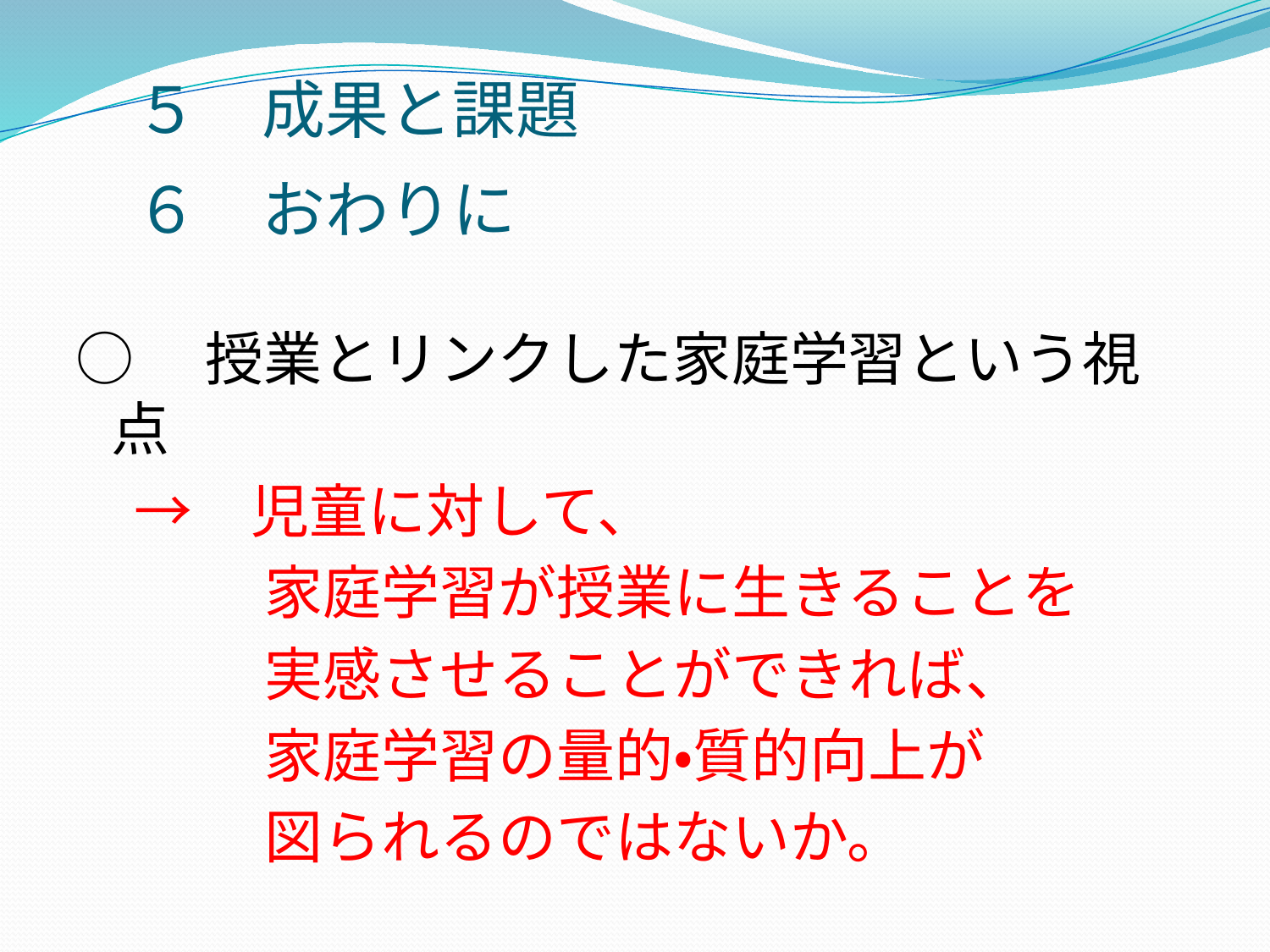

# ５　成果と課題
６　おわりに
○　授業とリンクした家庭学習という視点
　→　児童に対して、
　　　 家庭学習が授業に生きることを
　　　 実感させることができれば、
　　　 家庭学習の量的・質的向上が
　　　 図られるのではないか。